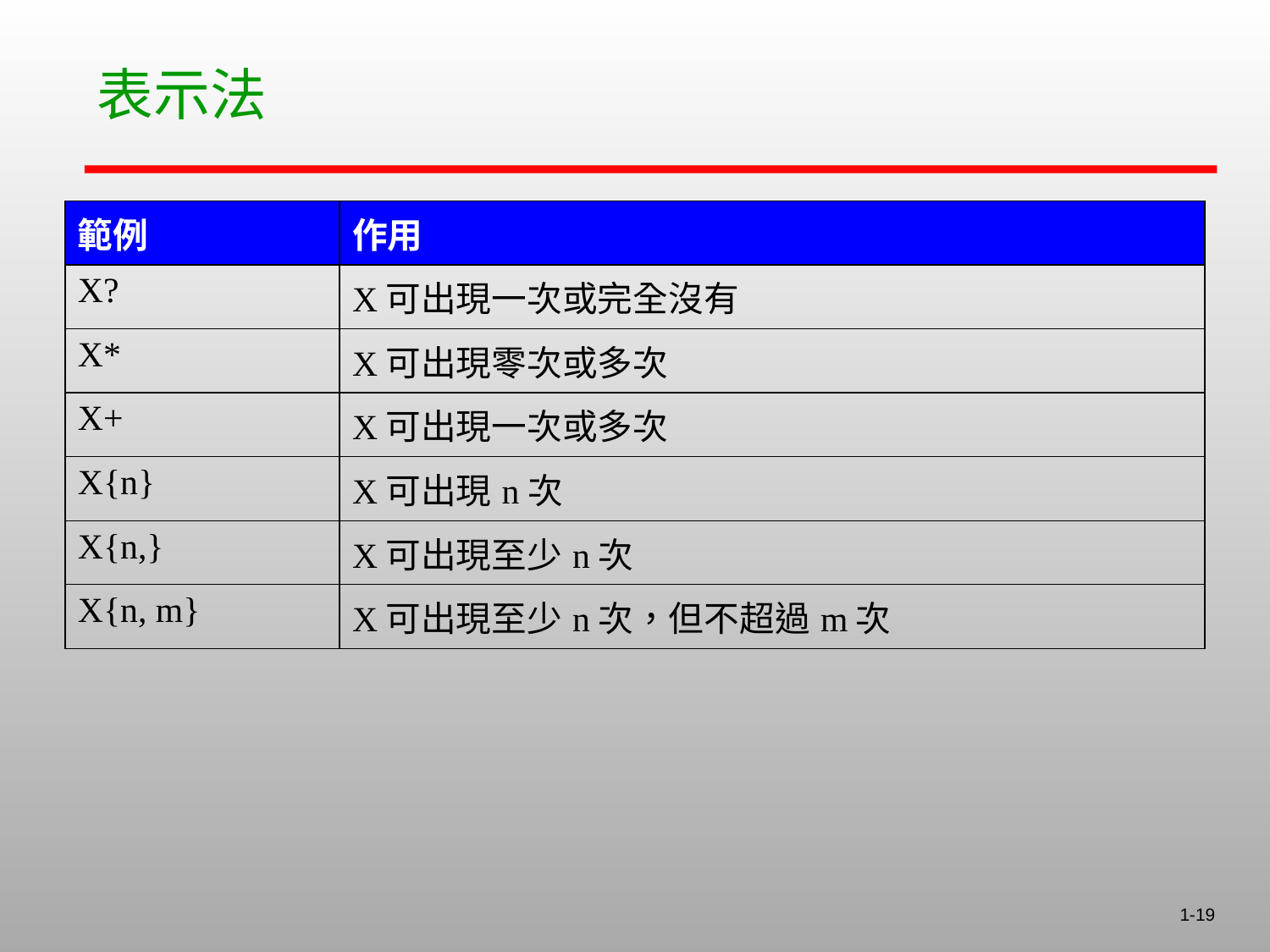

表示法
| 範例 | 作用 |
| --- | --- |
| X? | X可出現一次或完全沒有 |
| X\* | X可出現零次或多次 |
| X+ | X可出現一次或多次 |
| X{n} | X可出現n次 |
| X{n,} | X可出現至少n次 |
| X{n, m} | X可出現至少n次，但不超過m次 |
1-19